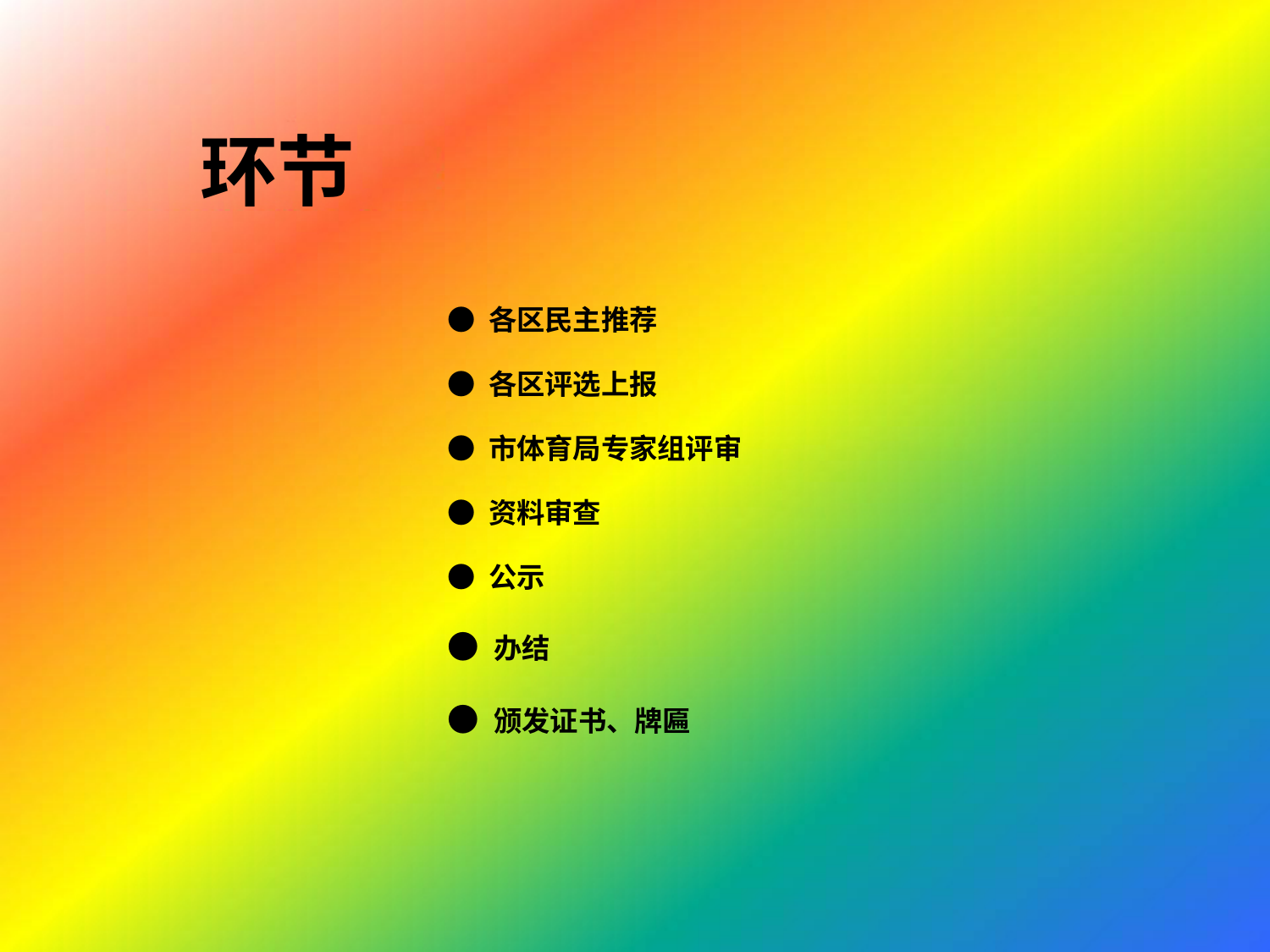

环节
● 各区民主推荐
● 各区评选上报
● 市体育局专家组评审
● 资料审查
● 公示
● 办结
● 颁发证书、牌匾